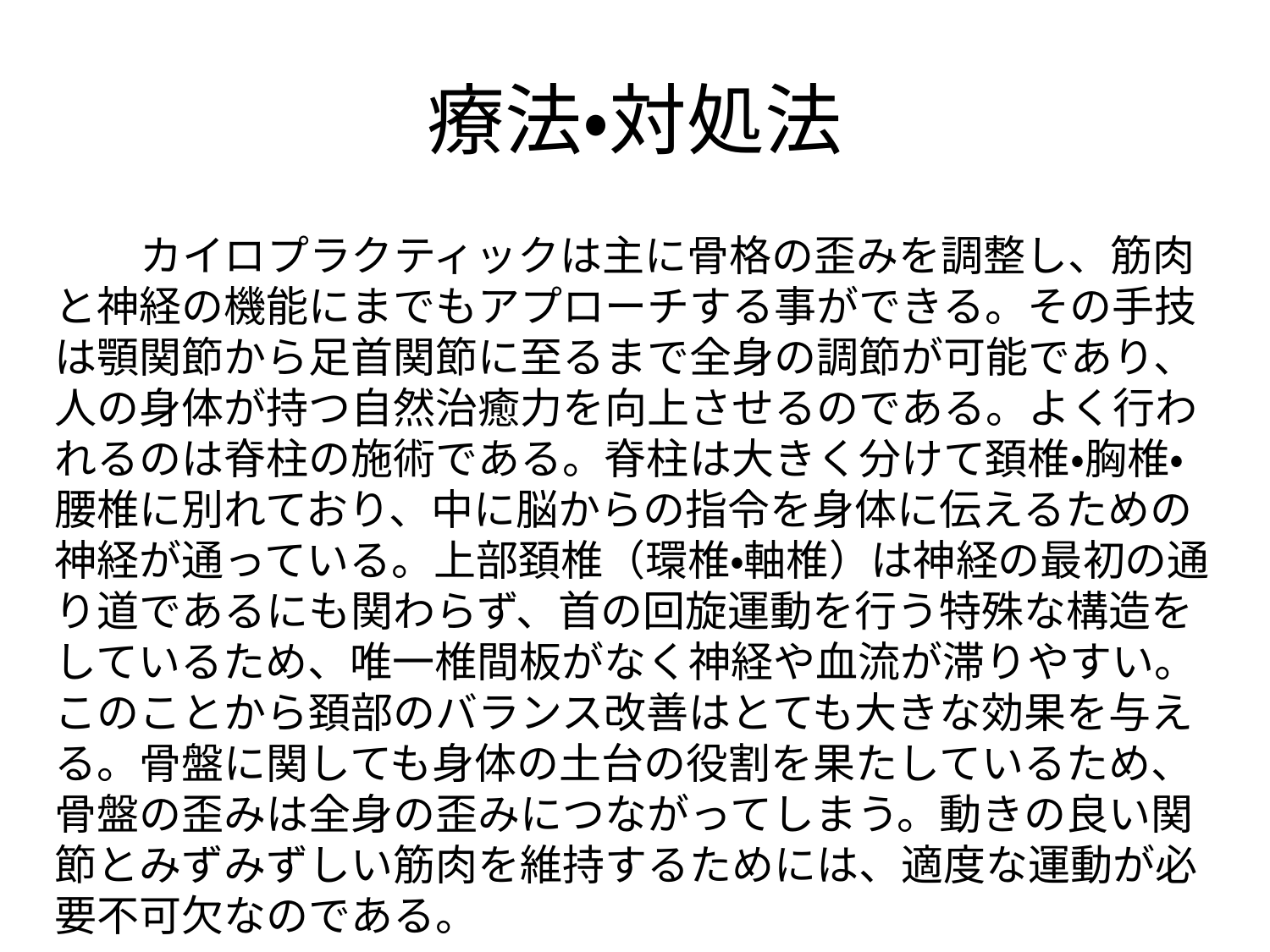

# 療法・対処法
　　　カイロプラクティックは主に骨格の歪みを調整し、筋肉と神経の機能にまでもアプローチする事ができる。その手技は顎関節から足首関節に至るまで全身の調節が可能であり、人の身体が持つ自然治癒力を向上させるのである。よく行われるのは脊柱の施術である。脊柱は大きく分けて頚椎・胸椎・腰椎に別れており、中に脳からの指令を身体に伝えるための神経が通っている。上部頚椎（環椎・軸椎）は神経の最初の通り道であるにも関わらず、首の回旋運動を行う特殊な構造をしているため、唯一椎間板がなく神経や血流が滞りやすい。このことから頚部のバランス改善はとても大きな効果を与える。骨盤に関しても身体の土台の役割を果たしているため、骨盤の歪みは全身の歪みにつながってしまう。動きの良い関節とみずみずしい筋肉を維持するためには、適度な運動が必要不可欠なのである。